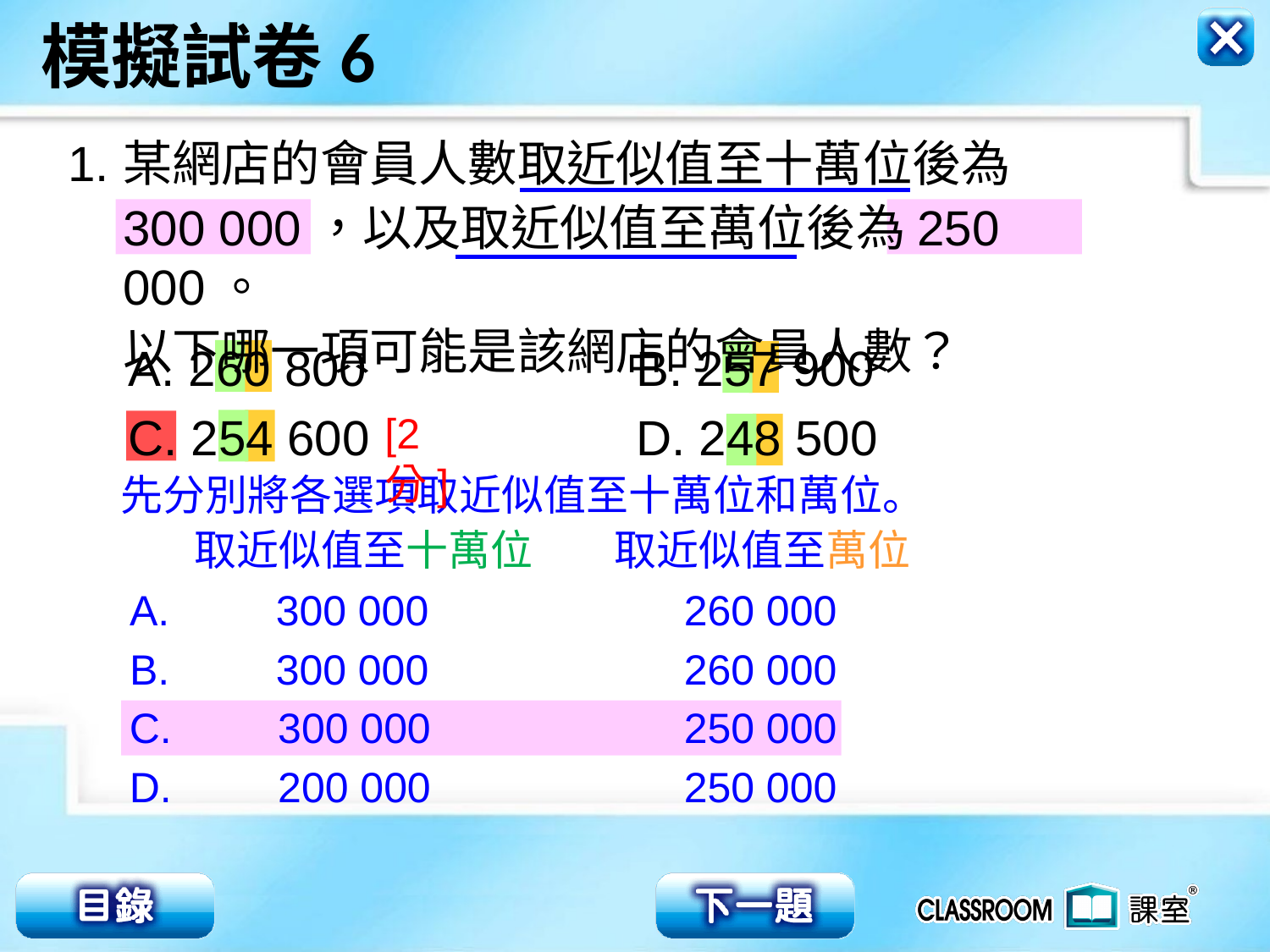

1.
某網店的會員人數取近似值至十萬位後為
300 000，以及取近似值至萬位後為250 000。
以下哪一項可能是該網店的會員人數？

A. 260 800			B. 257 900
C. 254 600			D. 248 500

[2分]

先分別將各選項取近似值至十萬位和萬位。
取近似值至十萬位
取近似值至萬位
A.         300 000
260 000
B.         300 000
260 000
C.         300 000
250 000

D.         200 000
250 000